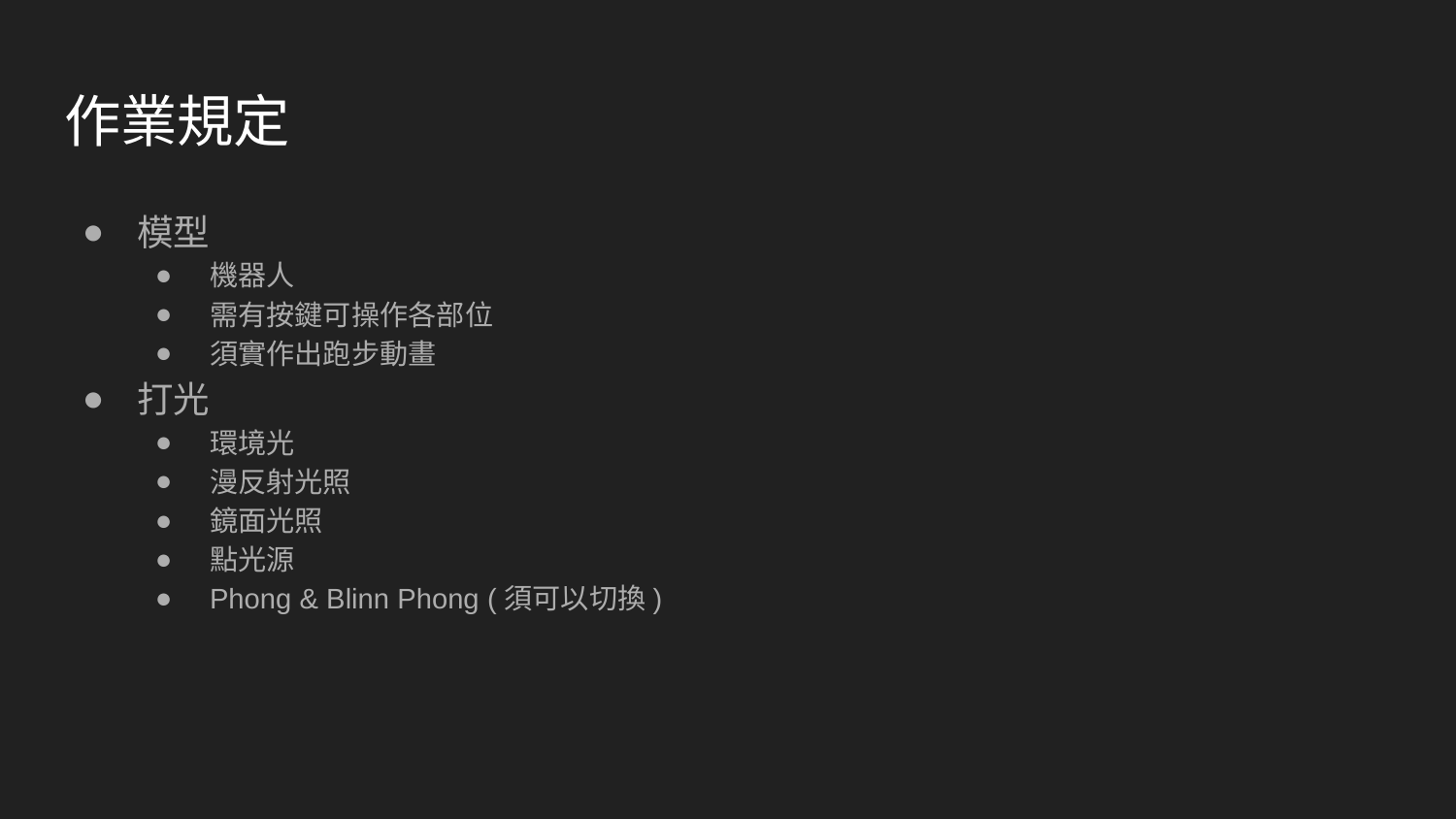

# 作業規定
模型
機器人
需有按鍵可操作各部位
須實作出跑步動畫
打光
環境光
漫反射光照
鏡面光照
點光源
Phong & Blinn Phong (須可以切換)